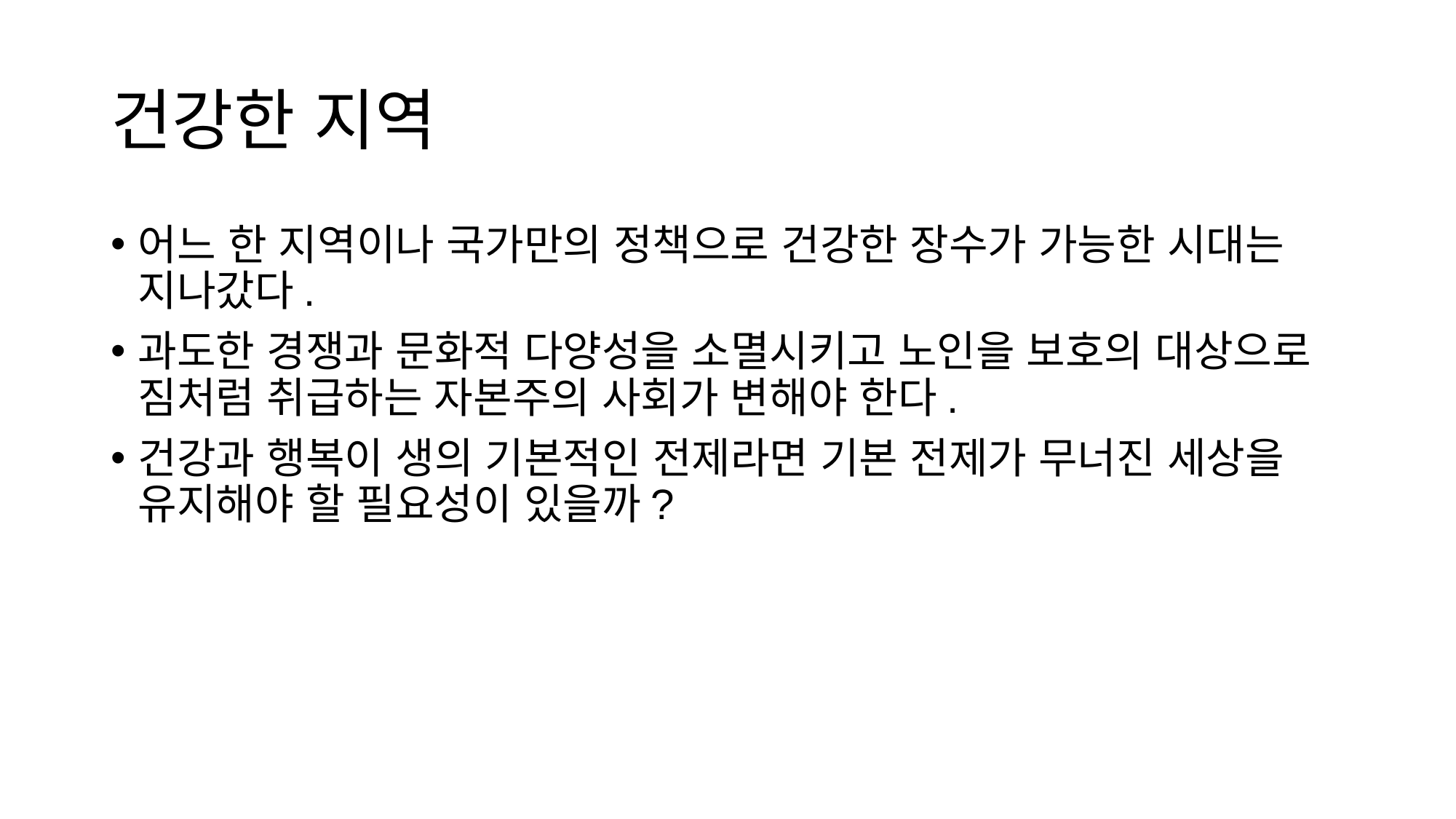

# 건강한 지역
어느 한 지역이나 국가만의 정책으로 건강한 장수가 가능한 시대는 지나갔다.
과도한 경쟁과 문화적 다양성을 소멸시키고 노인을 보호의 대상으로 짐처럼 취급하는 자본주의 사회가 변해야 한다.
건강과 행복이 생의 기본적인 전제라면 기본 전제가 무너진 세상을 유지해야 할 필요성이 있을까?